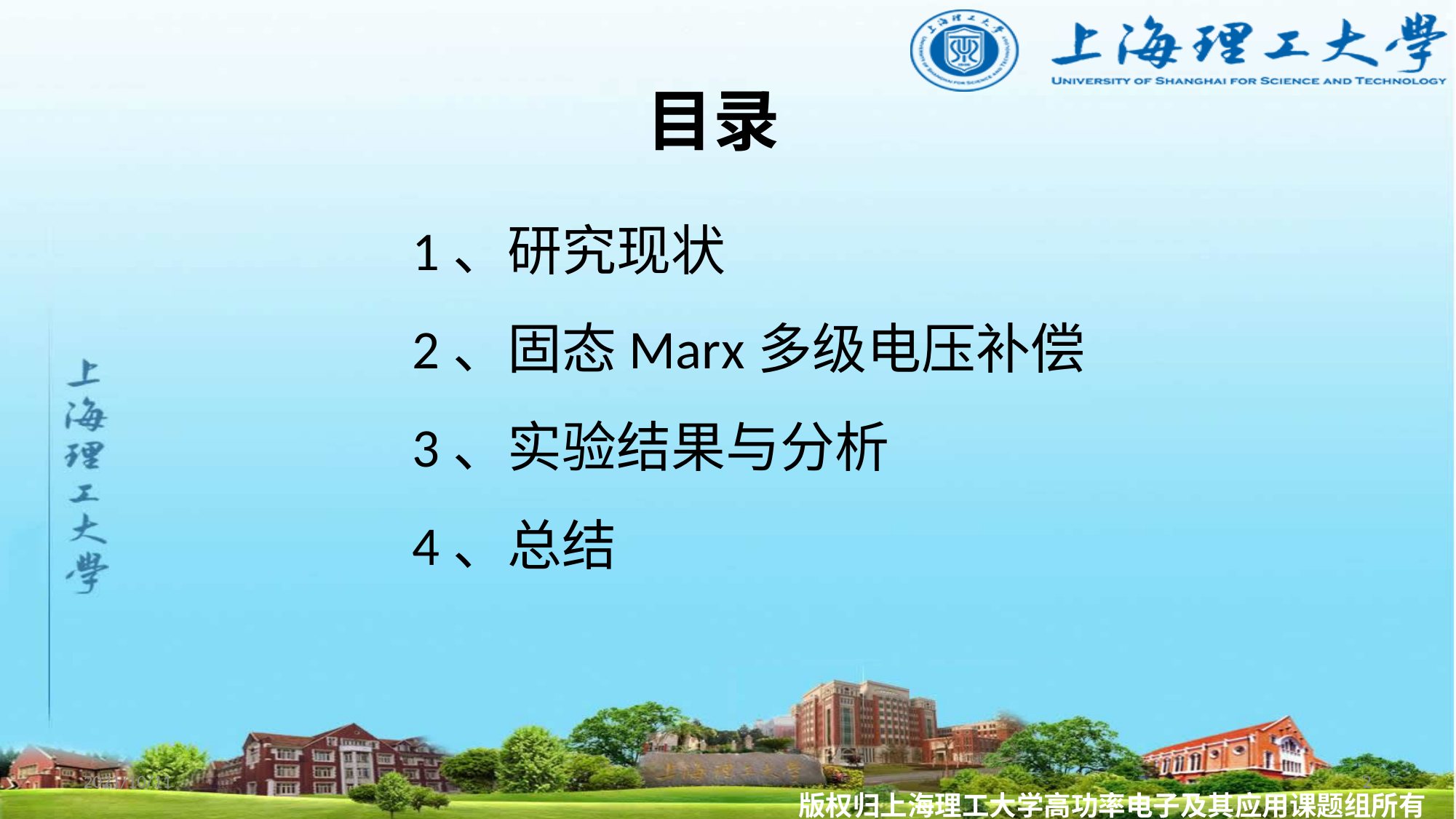

# 目录
1、研究现状
2、固态Marx多级电压补偿
3、实验结果与分析
4、总结
2021/10/11
2